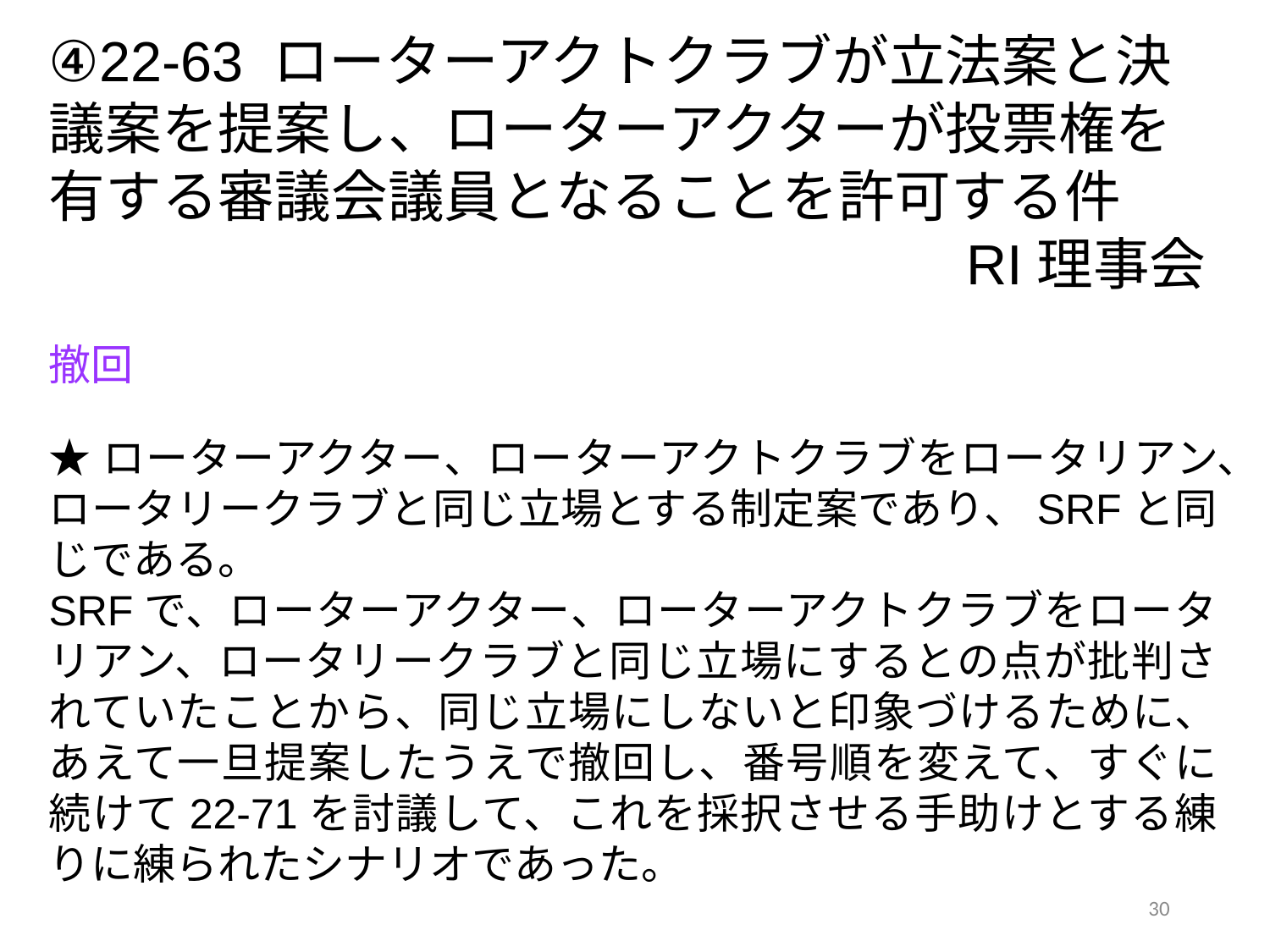

④22-63 ローターアクトクラブが立法案と決議案を提案し、ローターアクターが投票権を有する審議会議員となることを許可する件
　　　　　　　　　　　　　　　　RI理事会

撤回

★ローターアクター、ローターアクトクラブをロータリアン、ロータリークラブと同じ立場とする制定案であり、SRFと同じである。
SRFで、ローターアクター、ローターアクトクラブをロータリアン、ロータリークラブと同じ立場にするとの点が批判されていたことから、同じ立場にしないと印象づけるために、あえて一旦提案したうえで撤回し、番号順を変えて、すぐに続けて22-71を討議して、これを採択させる手助けとする練りに練られたシナリオであった。
30